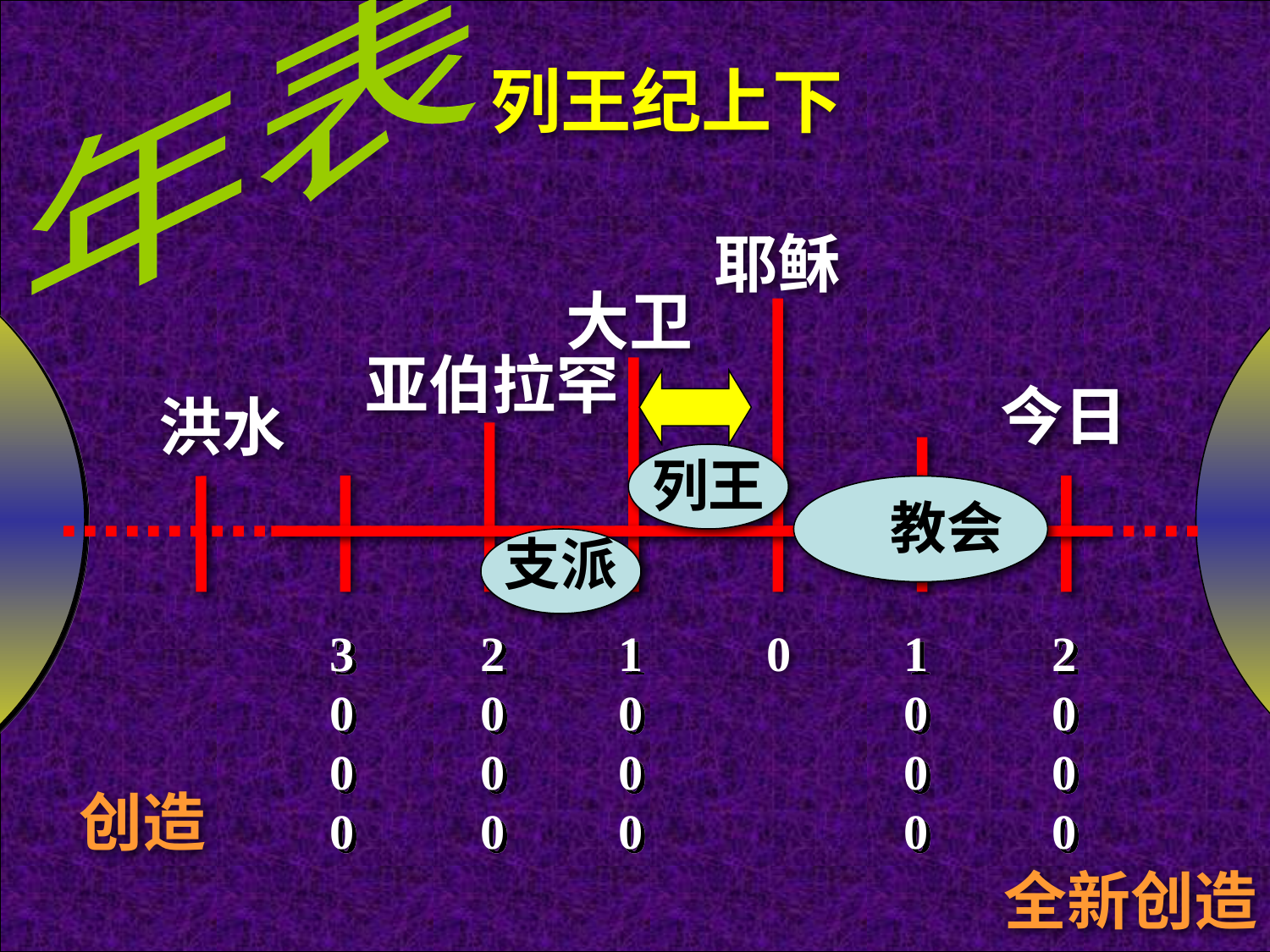

年表
列王纪上下
耶稣

大卫

亚伯拉罕

今日
洪水

列王

   教会
支派

3000
2000
1000
0
1000
2000

全新创造
创造